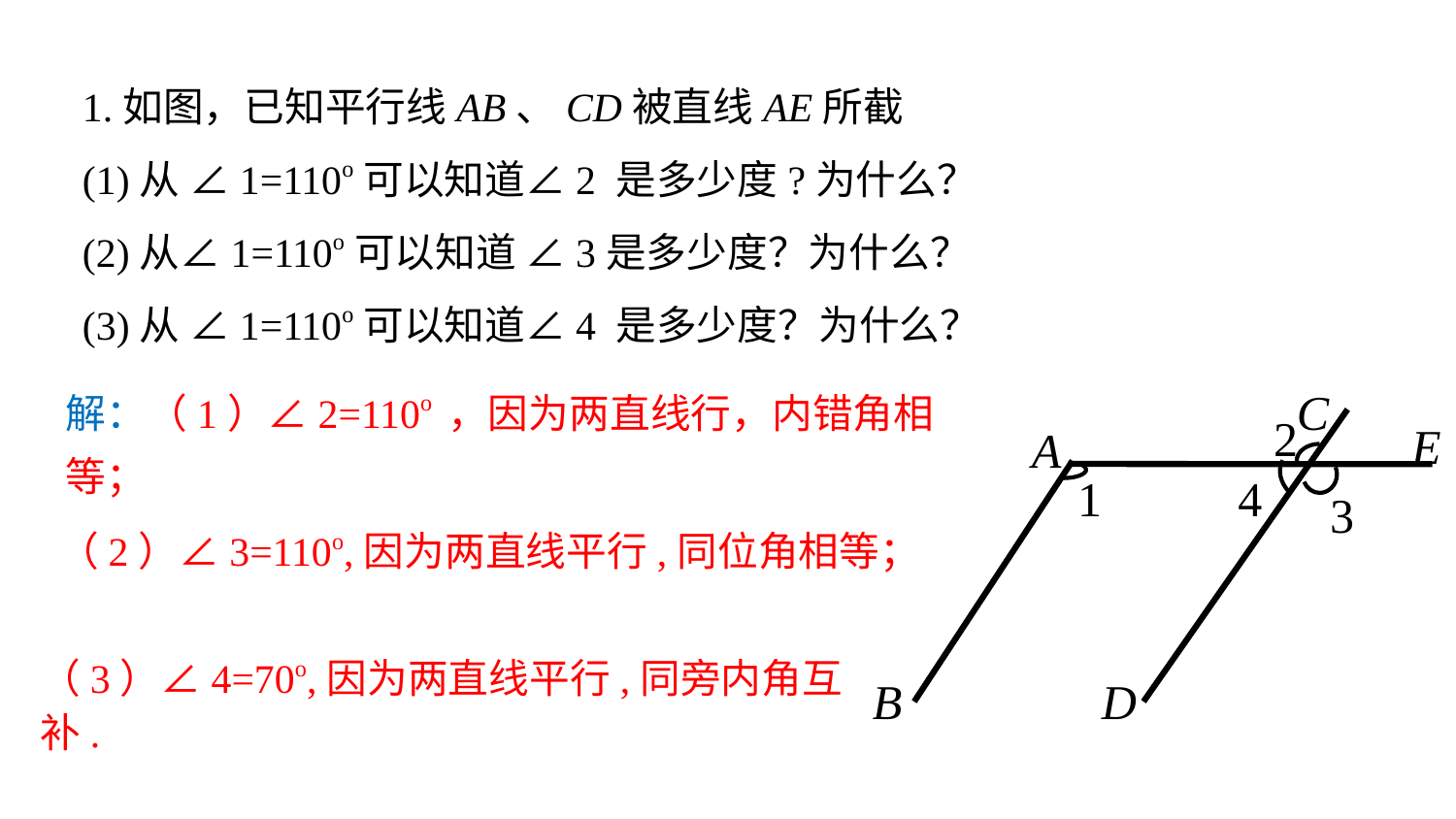

1.如图，已知平行线AB、CD被直线AE所截
(1)从 ∠1=110o可以知道∠2 是多少度?为什么？
(2)从∠1=110o可以知道 ∠3是多少度？为什么？
(3)从 ∠1=110o可以知道∠4 是多少度？为什么？
解：（1）∠2=110o ，因为两直线行，内错角相等；
C
E

A

1

4

3
B
D
2

（2）∠3=110o,因为两直线平行,同位角相等；
（3）∠4=70o,因为两直线平行,同旁内角互补.